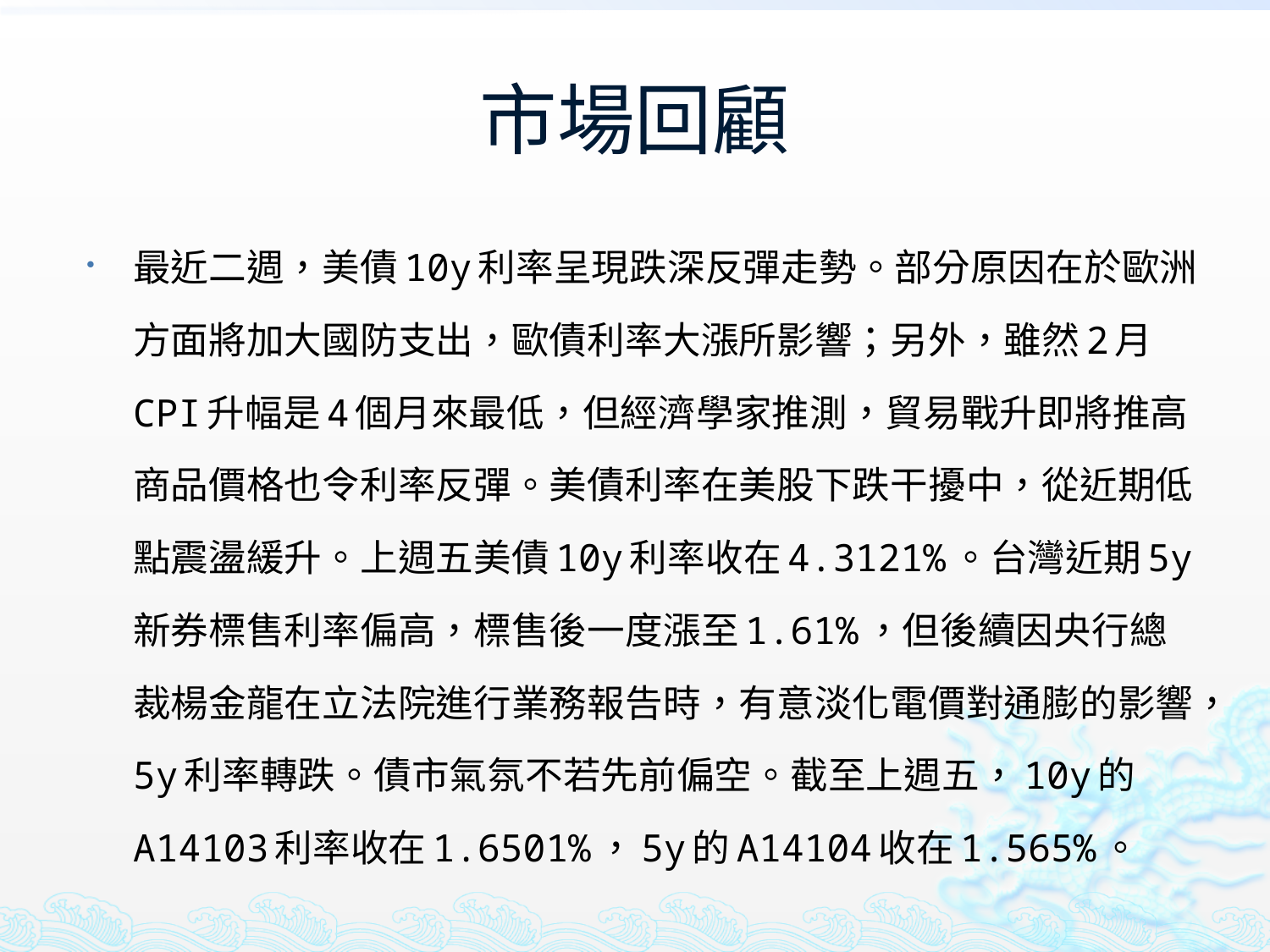

# 市場回顧
最近二週，美債10y利率呈現跌深反彈走勢。部分原因在於歐洲方面將加大國防支出，歐債利率大漲所影響；另外，雖然2月CPI升幅是4個月來最低，但經濟學家推測，貿易戰升即將推高商品價格也令利率反彈。美債利率在美股下跌干擾中，從近期低點震盪緩升。上週五美債10y利率收在4.3121%。台灣近期5y新券標售利率偏高，標售後一度漲至1.61%，但後續因央行總裁楊金龍在立法院進行業務報告時，有意淡化電價對通膨的影響，5y利率轉跌。債市氣氛不若先前偏空。截至上週五，10y的A14103利率收在1.6501%，5y的A14104收在1.565%。